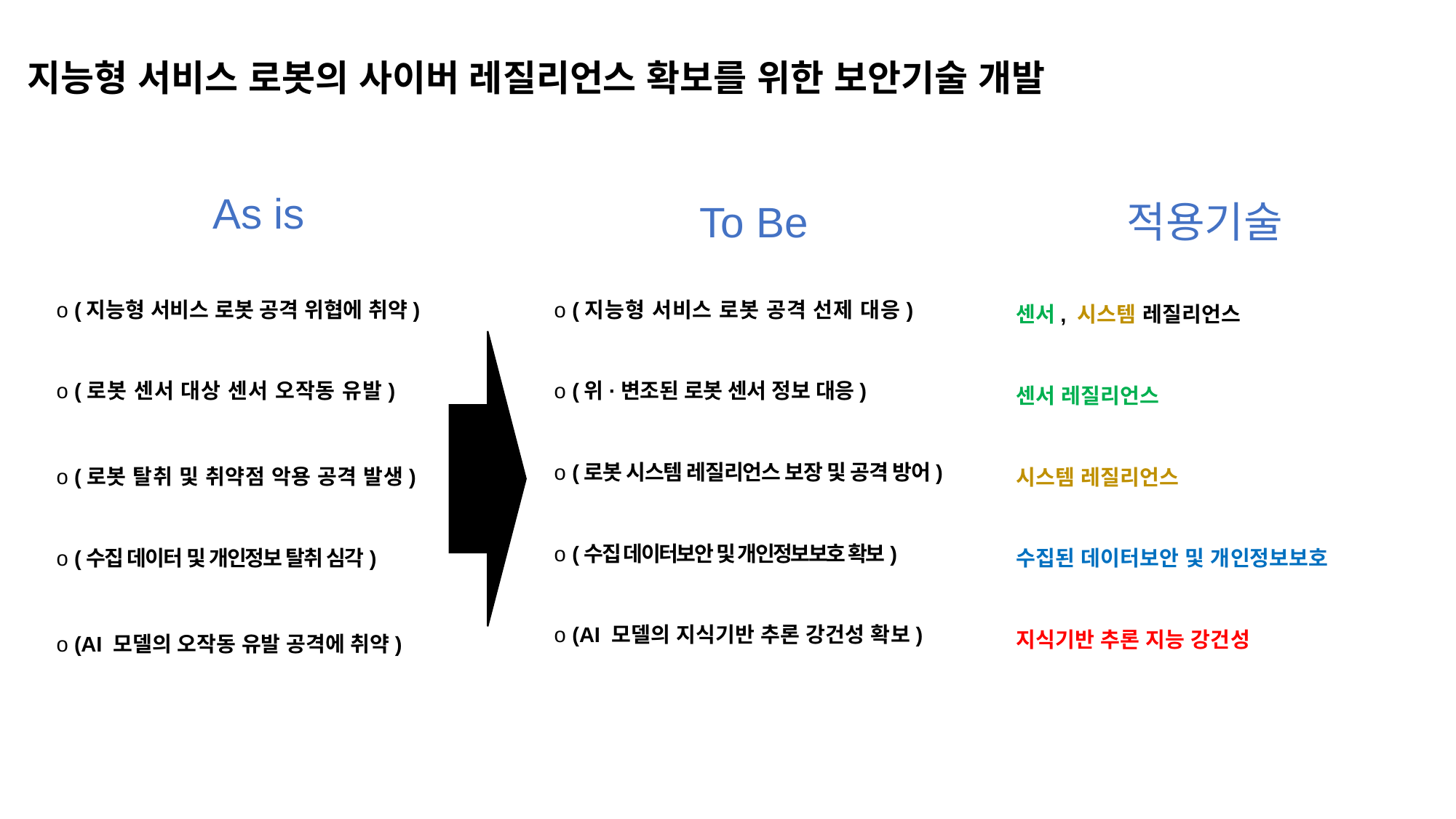

# 지능형 서비스 로봇의 사이버 레질리언스 확보를 위한 보안기술 개발
As is
To Be
적용기술
o (지능형 서비스 로봇 공격 위협에 취약)

o (로봇 센서 대상 센서 오작동 유발)

o (로봇 탈취 및 취약점 악용 공격 발생)

o (수집 데이터 및 개인정보 탈취 심각)

o (AI 모델의 오작동 유발 공격에 취약)
o (지능형 서비스 로봇 공격 선제 대응)

o (위·변조된 로봇 센서 정보 대응)

o (로봇 시스템 레질리언스 보장 및 공격 방어)

o (수집 데이터보안 및 개인정보보호 확보)

o (AI 모델의 지식기반 추론 강건성 확보)
센서, 시스템 레질리언스

센서 레질리언스

시스템 레질리언스

수집된 데이터보안 및 개인정보보호

지식기반 추론 지능 강건성